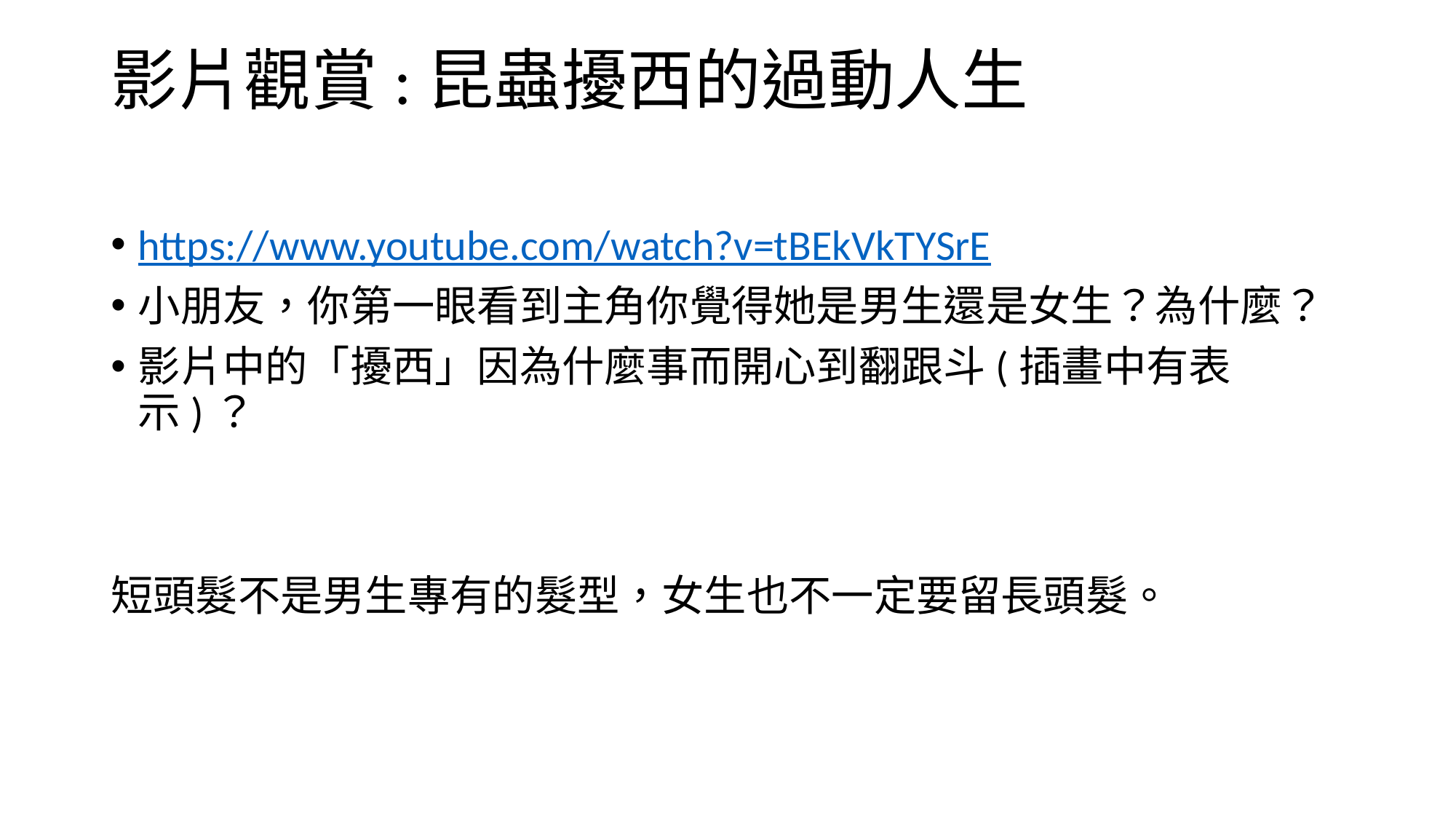

# 影片觀賞:昆蟲擾西的過動人生
https://www.youtube.com/watch?v=tBEkVkTYSrE
小朋友，你第一眼看到主角你覺得她是男生還是女生？為什麼？
影片中的「擾西」因為什麼事而開心到翻跟斗(插畫中有表示)？

短頭髮不是男生專有的髮型，女生也不一定要留長頭髮。